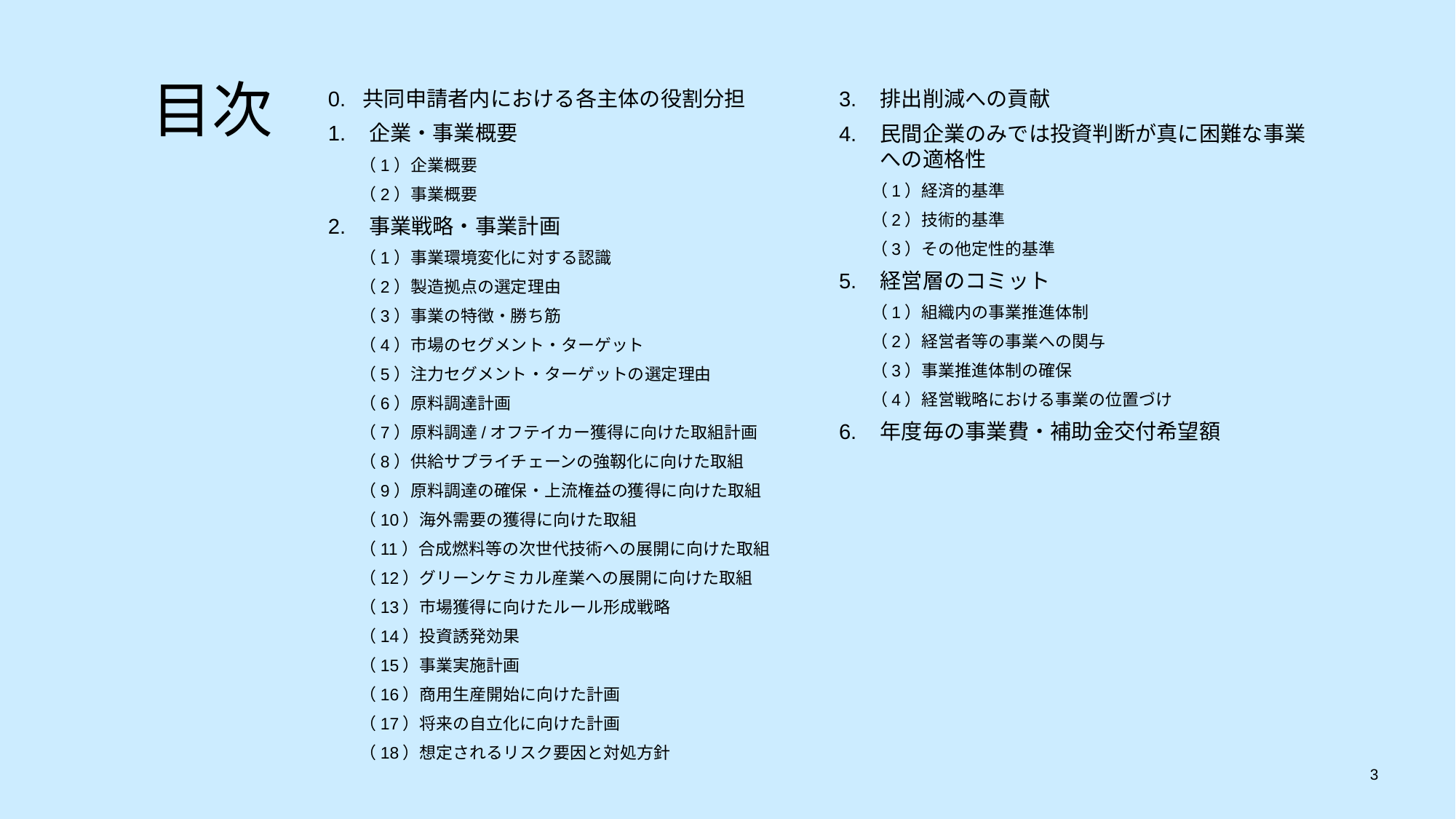

目次
排出削減への貢献
民間企業のみでは投資判断が真に困難な事業への適格性
（1）経済的基準
（2）技術的基準
（3）その他定性的基準
経営層のコミット
（1）組織内の事業推進体制
（2）経営者等の事業への関与
（3）事業推進体制の確保
（4）経営戦略における事業の位置づけ
年度毎の事業費・補助金交付希望額
0.  共同申請者内における各主体の役割分担
企業・事業概要
（1）企業概要
（2）事業概要
事業戦略・事業計画
（1）事業環境変化に対する認識
（2）製造拠点の選定理由
（3）事業の特徴・勝ち筋
（4）市場のセグメント・ターゲット
（5）注力セグメント・ターゲットの選定理由
（6）原料調達計画
（7）原料調達/オフテイカー獲得に向けた取組計画
（8）供給サプライチェーンの強靱化に向けた取組
（9）原料調達の確保・上流権益の獲得に向けた取組
（10）海外需要の獲得に向けた取組
（11）合成燃料等の次世代技術への展開に向けた取組
（12）グリーンケミカル産業への展開に向けた取組
（13）市場獲得に向けたルール形成戦略
（14）投資誘発効果
（15）事業実施計画
（16）商用生産開始に向けた計画
（17）将来の自立化に向けた計画
（18）想定されるリスク要因と対処方針